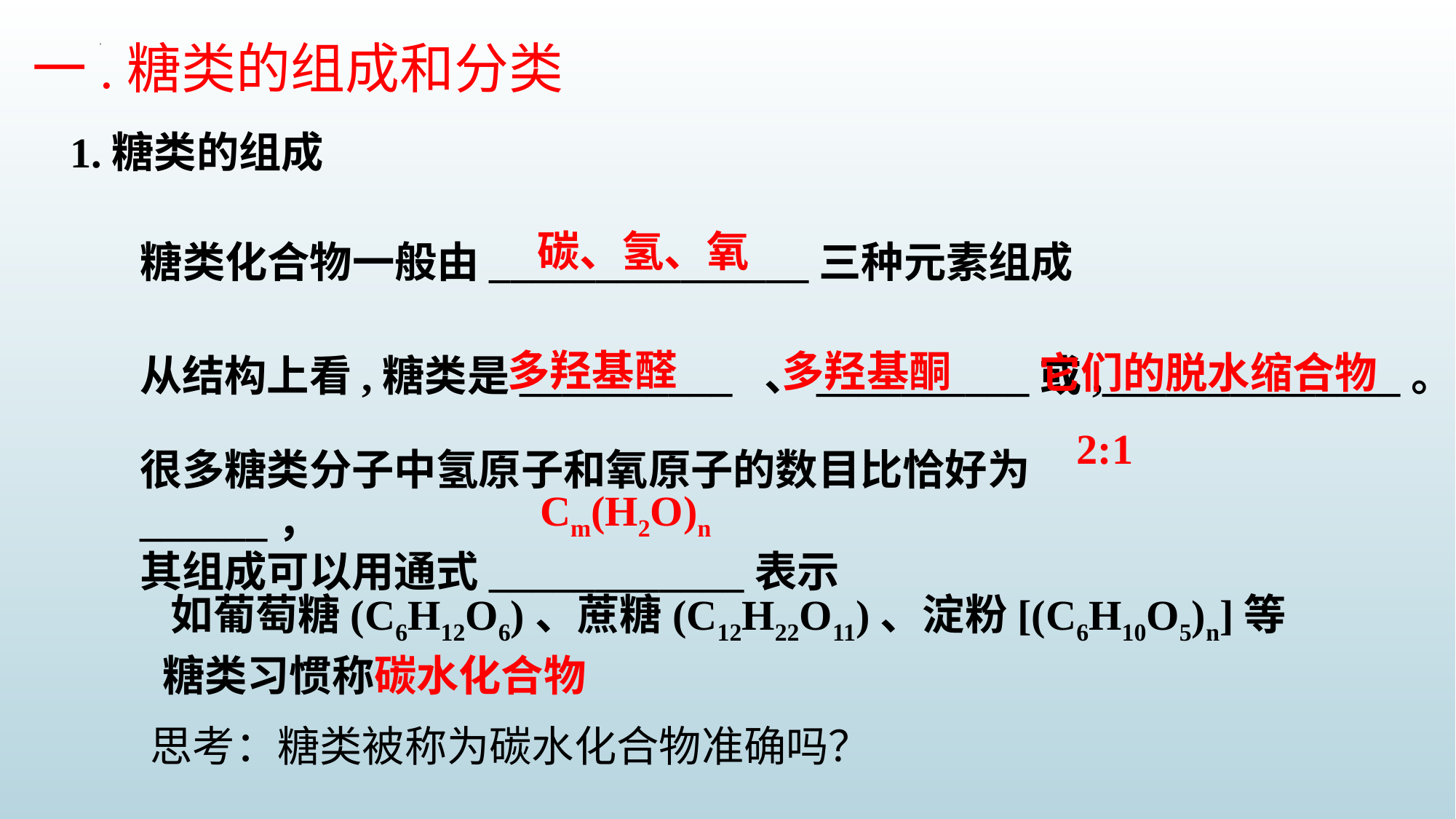

一.糖类的组成和分类
1.糖类的组成
碳、氢、氧
糖类化合物一般由_______________三种元素组成
多羟基醛
多羟基酮
它们的脱水缩合物
从结构上看,糖类是__________  、__________或,______________。
2:1
很多糖类分子中氢原子和氧原子的数目比恰好为______，
其组成可以用通式____________表示
Cm(H2O)n
如葡萄糖(C6H12O6)、蔗糖(C12H22O11)、淀粉[(C6H10O5)n]等
糖类习惯称碳水化合物
思考：糖类被称为碳水化合物准确吗？